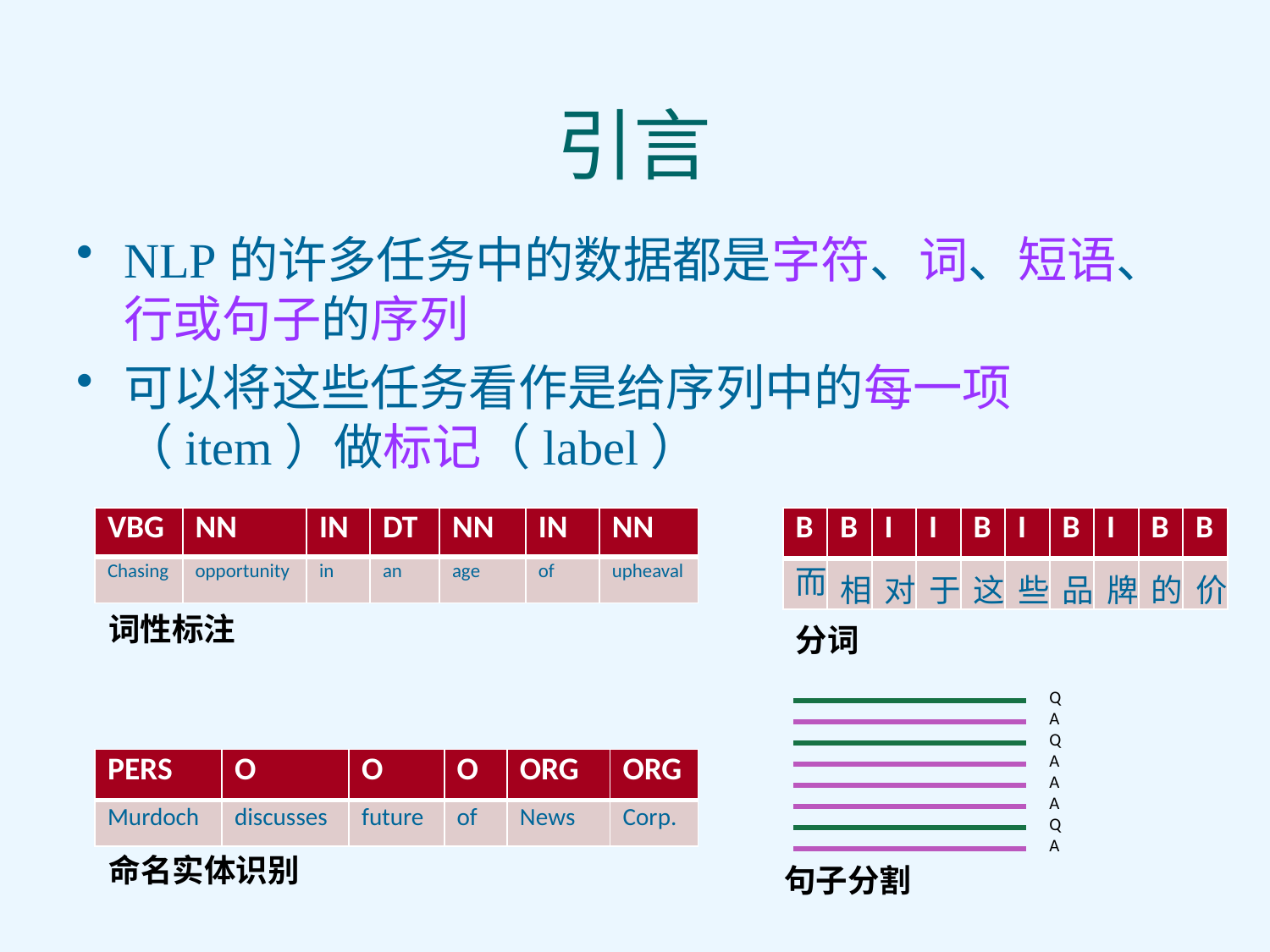

# 引言
NLP的许多任务中的数据都是字符、词、短语、行或句子的序列
可以将这些任务看作是给序列中的每一项（item）做标记（label）
| VBG | NN | IN | DT | NN | IN | NN |
| --- | --- | --- | --- | --- | --- | --- |
| Chasing | opportunity | in | an | age | of | upheaval |
| B | B | I | I | B | I | B | I | B | B |
| --- | --- | --- | --- | --- | --- | --- | --- | --- | --- |
| 而 | 相 | 对 | 于 | 这 | 些 | 品 | 牌 | 的 | 价 |
词性标注
分词
Q
A
Q
A
A
A
Q
A
句子分割
| PERS | O | O | O | ORG | ORG |
| --- | --- | --- | --- | --- | --- |
| Murdoch | discusses | future | of | News | Corp. |
命名实体识别